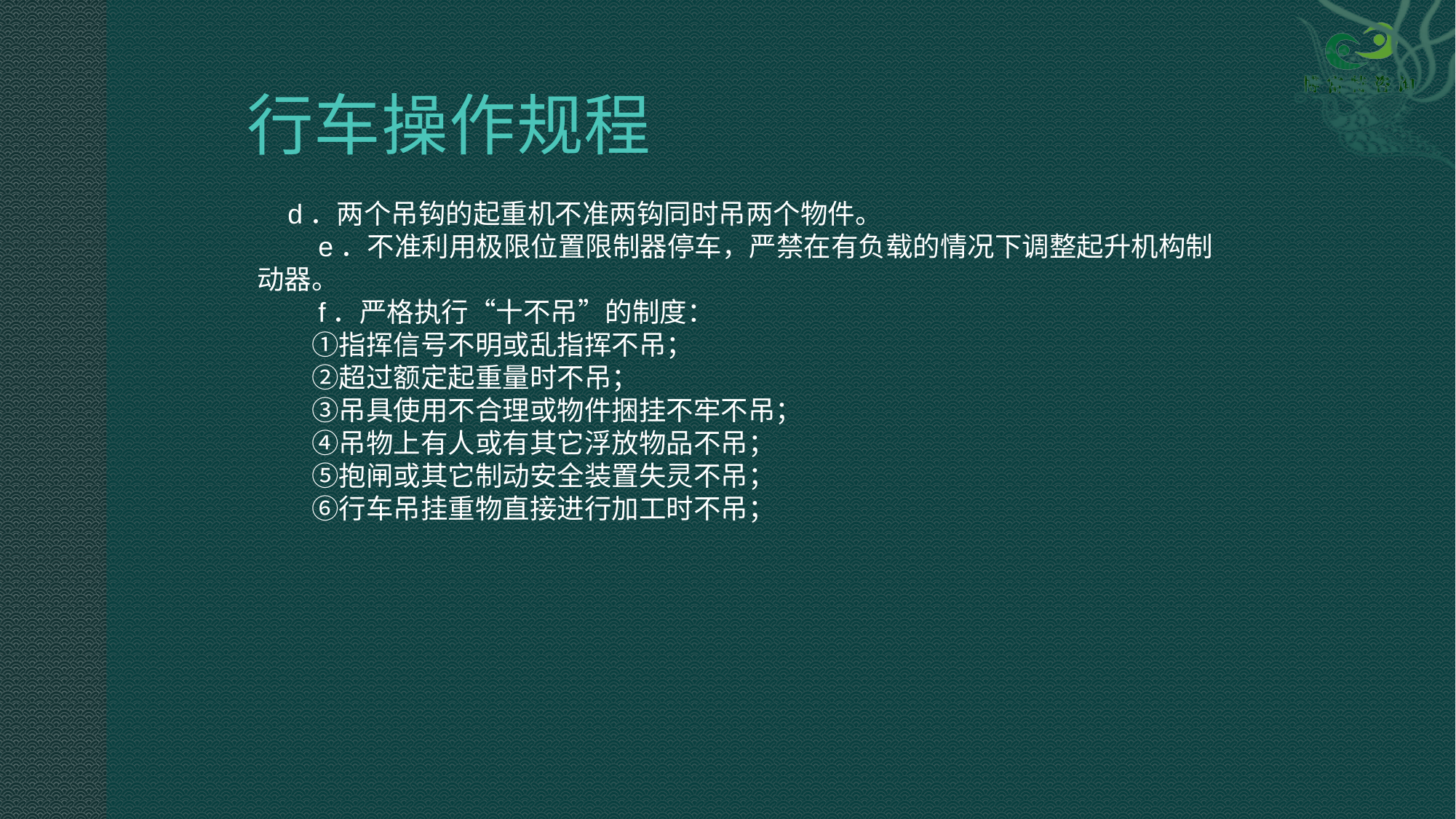

# 行车操作规程
    d．两个吊钩的起重机不准两钩同时吊两个物件。
　　e．不准利用极限位置限制器停车，严禁在有负载的情况下调整起升机构制动器。
　　f．严格执行“十不吊”的制度：
　　①指挥信号不明或乱指挥不吊；
　　②超过额定起重量时不吊；
　　③吊具使用不合理或物件捆挂不牢不吊；
　　④吊物上有人或有其它浮放物品不吊；
　　⑤抱闸或其它制动安全装置失灵不吊；
　　⑥行车吊挂重物直接进行加工时不吊；
26